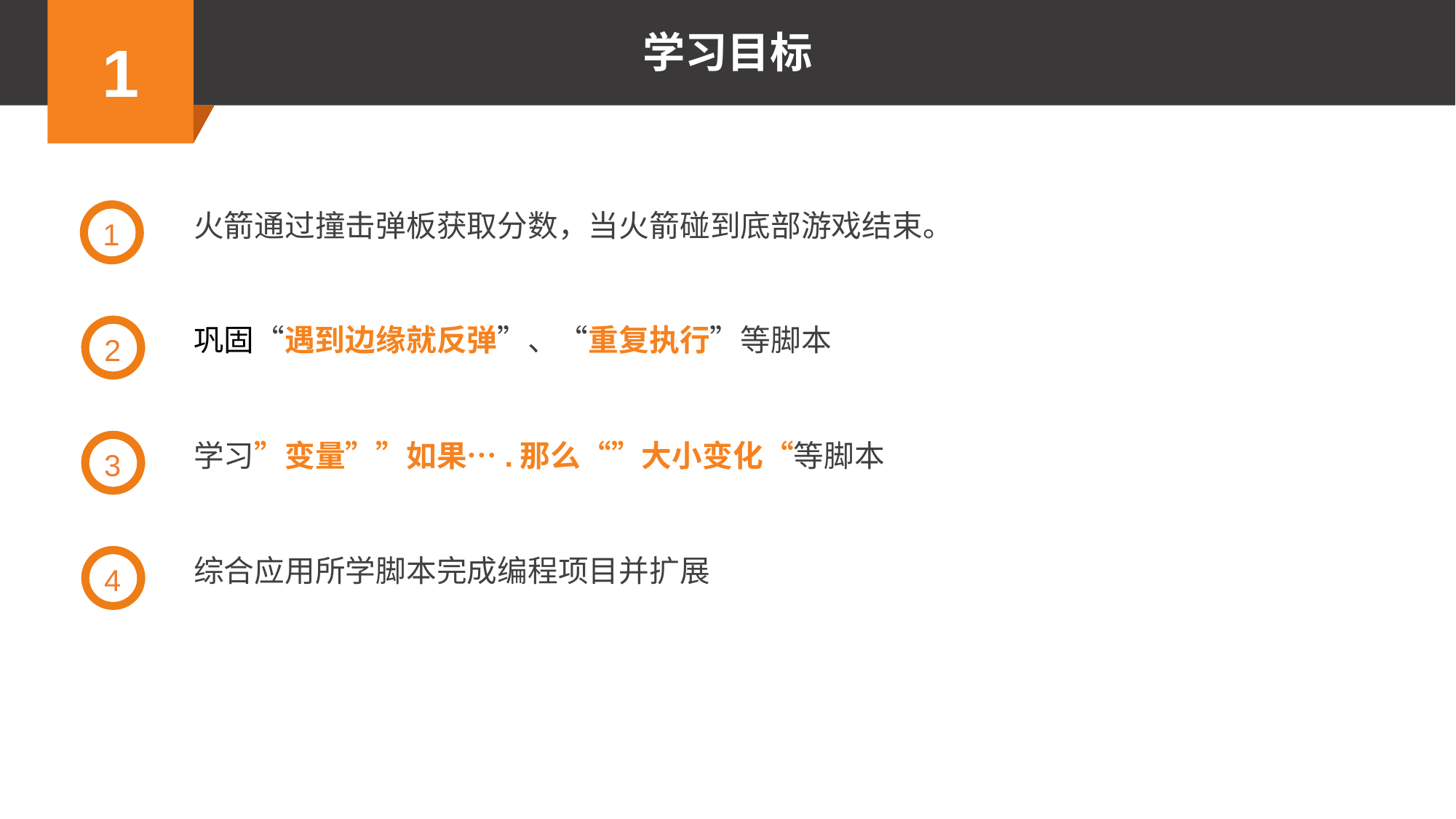

1
火箭通过撞击弹板获取分数，当火箭碰到底部游戏结束。

2
巩固“遇到边缘就反弹”、“重复执行”等脚本

3
学习”变量””如果….那么“”大小变化“等脚本

4
综合应用所学脚本完成编程项目并扩展